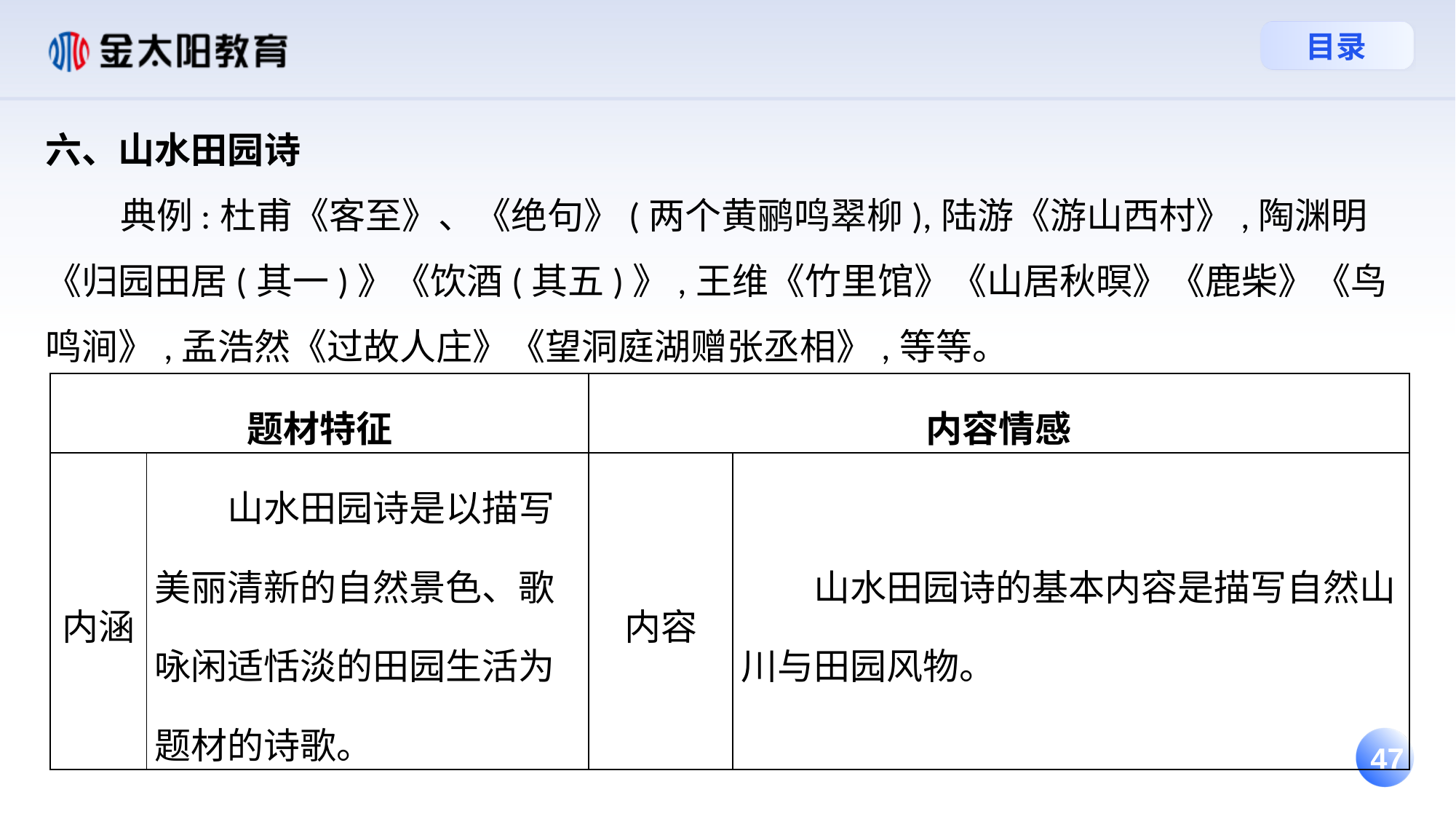

六、山水田园诗
        典例:杜甫《客至》、《绝句》(两个黄鹂鸣翠柳),陆游《游山西村》,陶渊明《归园田居(其一)》《饮酒(其五)》,王维《竹里馆》《山居秋暝》《鹿柴》《鸟鸣涧》,孟浩然《过故人庄》《望洞庭湖赠张丞相》,等等。
| 题材特征 |  | 内容情感 |  |
| --- | --- | --- | --- |
| 内涵 | 山水田园诗是以描写美丽清新的自然景色、歌咏闲适恬淡的田园生活为题材的诗歌。 | 内容 | 山水田园诗的基本内容是描写自然山川与田园风物。 |